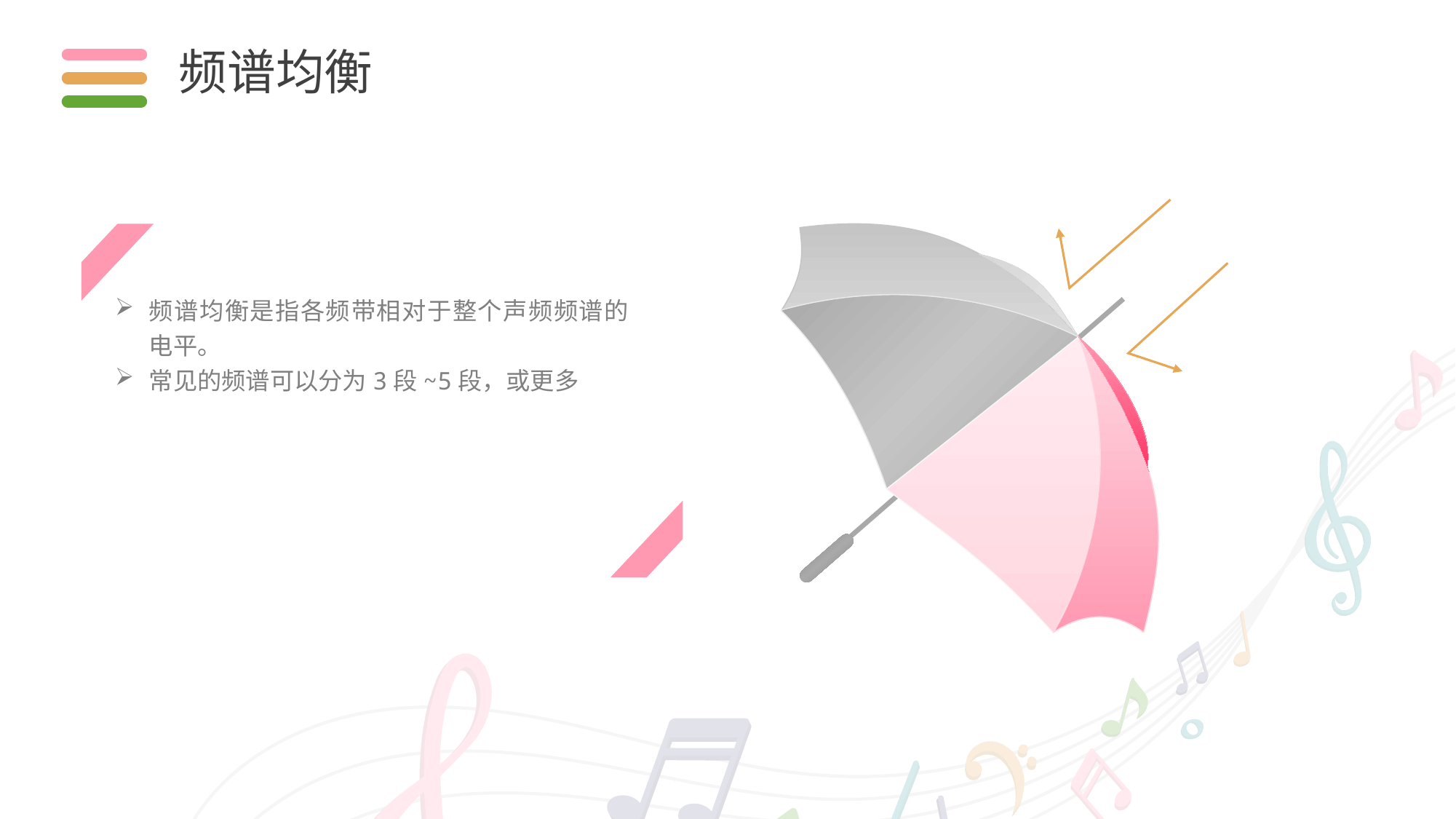

频谱均衡
Lorem

Lorem

频谱均衡是指各频带相对于整个声频频谱的电平。
常见的频谱可以分为3段~5段，或更多